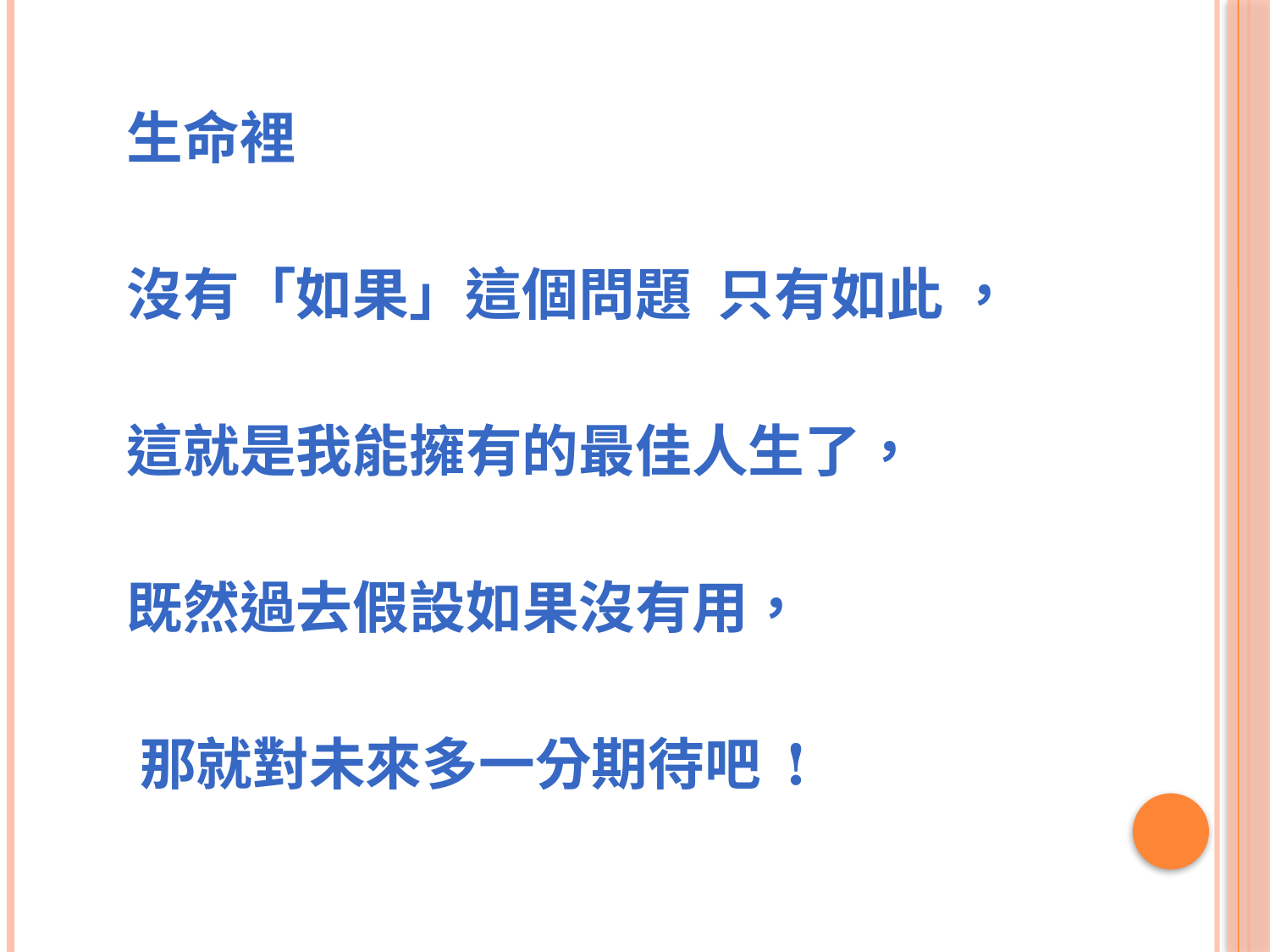

#
  生命裡

  沒有「如果」這個問題  只有如此 ，

  這就是我能擁有的最佳人生了，

  既然過去假設如果沒有用，

   那就對未來多一分期待吧 !